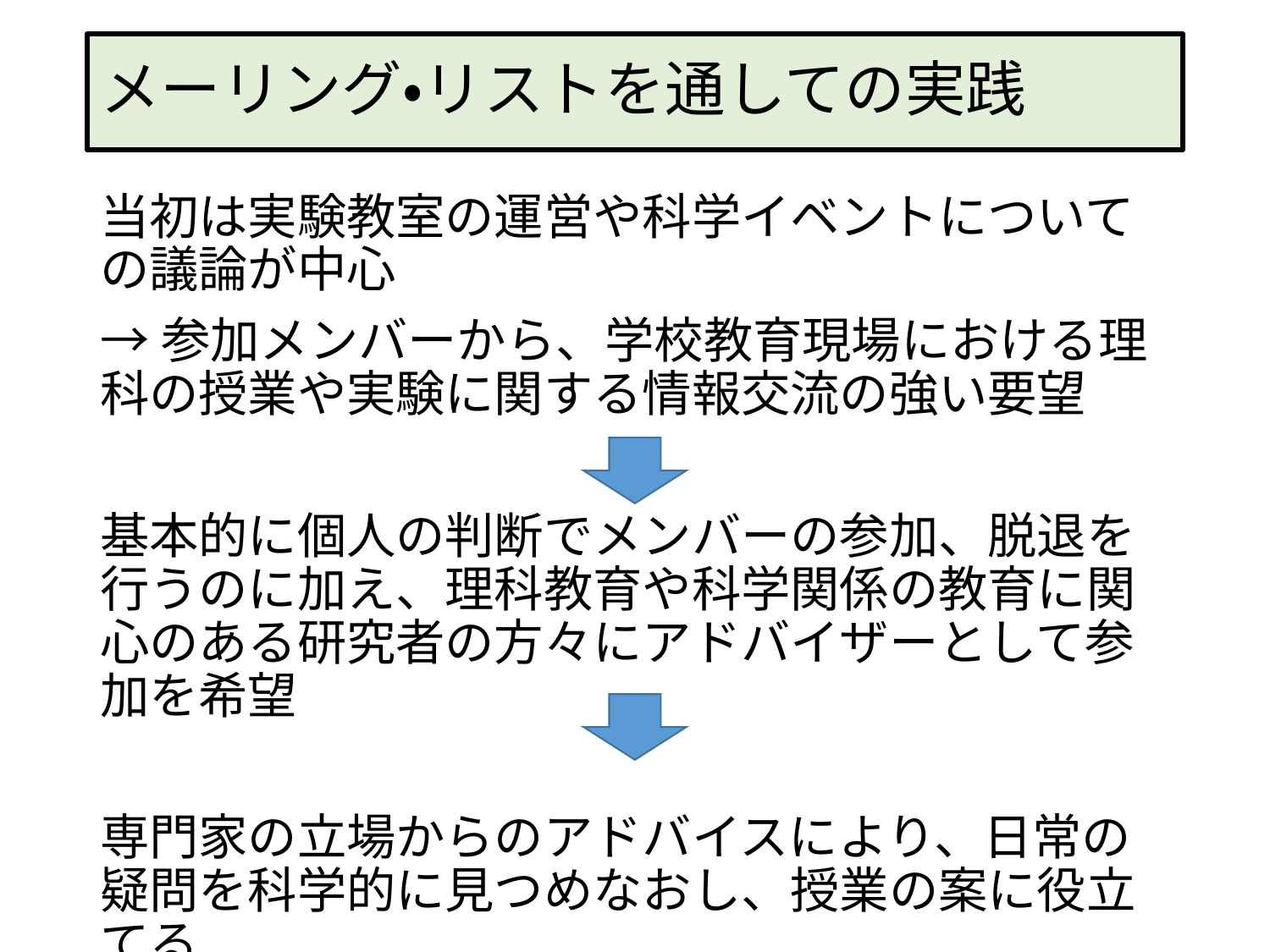

# メーリング・リストを通しての実践
当初は実験教室の運営や科学イベントについての議論が中心
→参加メンバーから、学校教育現場における理科の授業や実験に関する情報交流の強い要望

基本的に個人の判断でメンバーの参加、脱退を行うのに加え、理科教育や科学関係の教育に関心のある研究者の方々にアドバイザーとして参加を希望

専門家の立場からのアドバイスにより、日常の疑問を科学的に見つめなおし、授業の案に役立てる